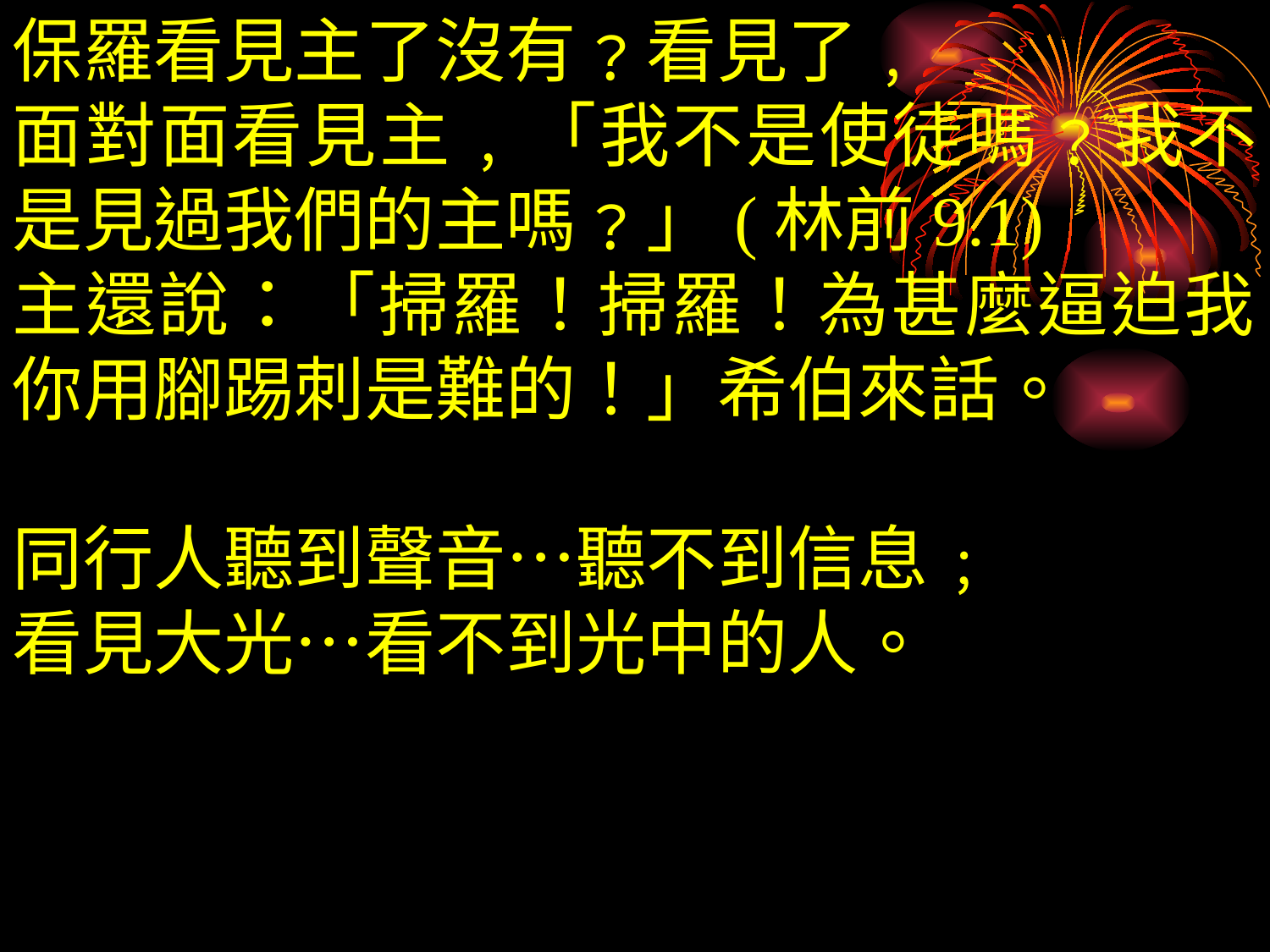

保羅看見主了沒有﹖看見了﹐
面對面看見主﹐「我不是使徒嗎﹖我不是見過我們的主嗎﹖」(林前9.1)
主還說：「掃羅！掃羅！為甚麼逼迫我？你用腳踢刺是難的！」希伯來話。

同行人聽到聲音…聽不到信息﹔
看見大光…看不到光中的人。